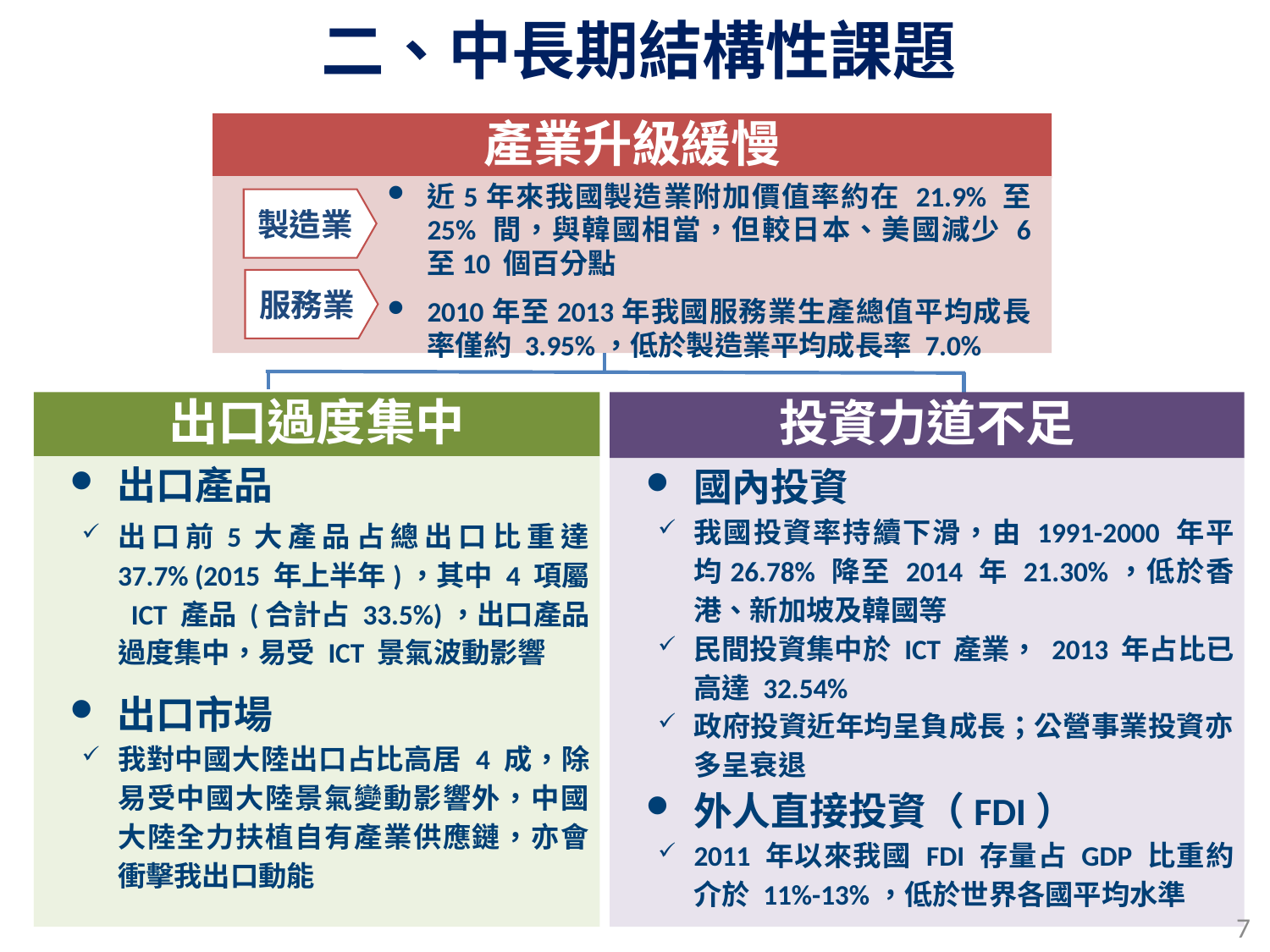

# 二、中長期結構性課題
產業升級緩慢

近5年來我國製造業附加價值率約在 21.9% 至 25% 間，與韓國相當，但較日本、美國減少 6 至10 個百分點
2010年至2013年我國服務業生產總值平均成長率僅約 3.95%，低於製造業平均成長率 7.0%

製造業
服務業
出口過度集中
出口產品
出口前5大產品占總出口比重達 37.7% (2015 年上半年)，其中 4 項屬  ICT 產品 (合計占 33.5%)，出口產品過度集中，易受 ICT 景氣波動影響
出口市場
我對中國大陸出口占比高居 4 成，除易受中國大陸景氣變動影響外，中國大陸全力扶植自有產業供應鏈，亦會衝擊我出口動能

投資力道不足
國內投資
我國投資率持續下滑，由 1991-2000 年平均26.78% 降至 2014 年 21.30%，低於香港、新加坡及韓國等
民間投資集中於 ICT 產業， 2013 年占比已高達 32.54%
政府投資近年均呈負成長；公營事業投資亦多呈衰退
外人直接投資（FDI）
2011 年以來我國 FDI 存量占 GDP 比重約介於 11%-13%，低於世界各國平均水準
7